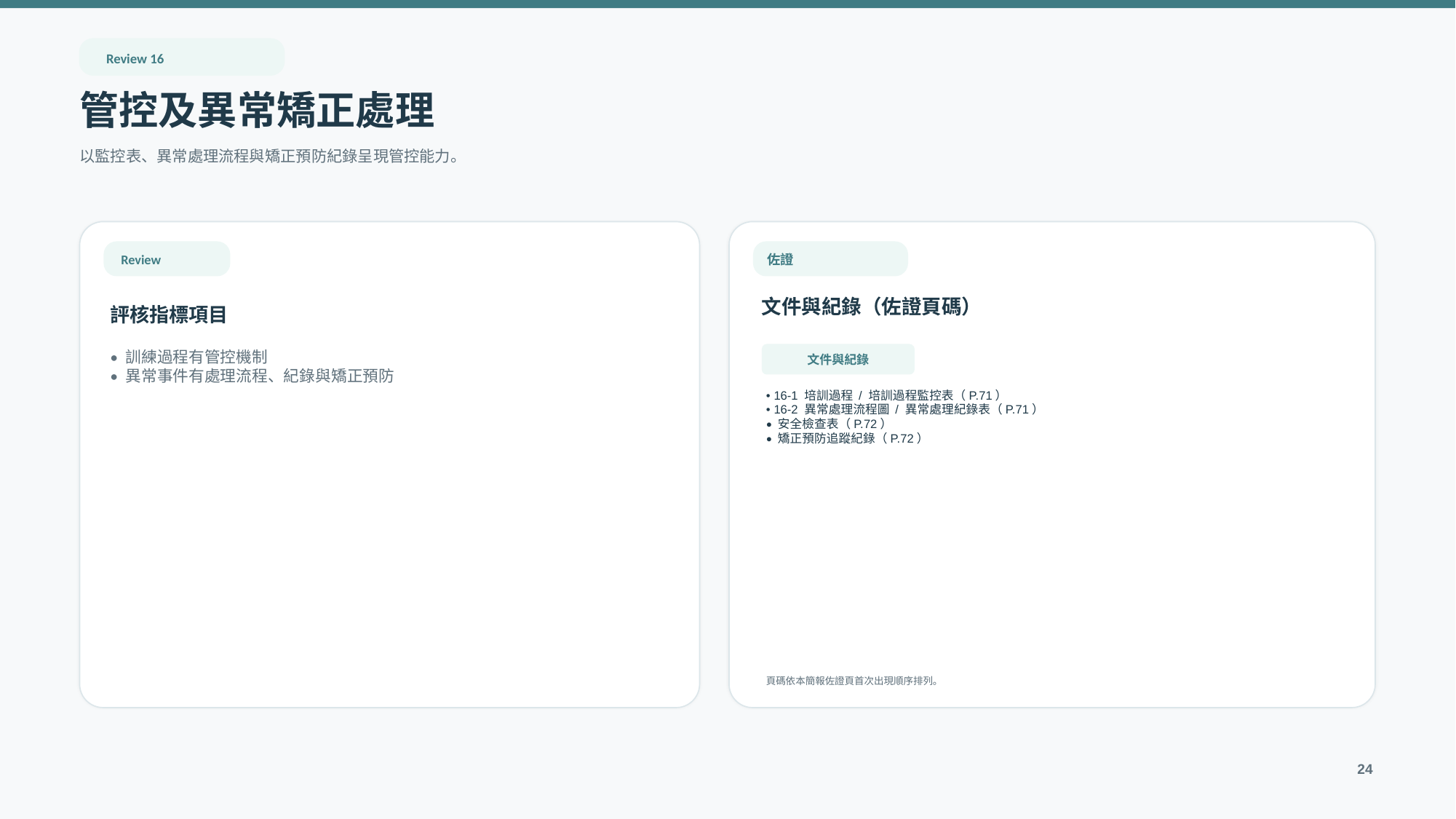

Review 16
管控及異常矯正處理
以監控表、異常處理流程與矯正預防紀錄呈現管控能力。

Review
佐證
文件與紀錄（佐證頁碼）
評核指標項目
文件與紀錄
• 訓練過程有管控機制
• 異常事件有處理流程、紀錄與矯正預防
• 16-1 培訓過程 / 培訓過程監控表（P.71）
• 16-2 異常處理流程圖 / 異常處理紀錄表（P.71）
• 安全檢查表（P.72）
• 矯正預防追蹤紀錄（P.72）
頁碼依本簡報佐證頁首次出現順序排列。
24